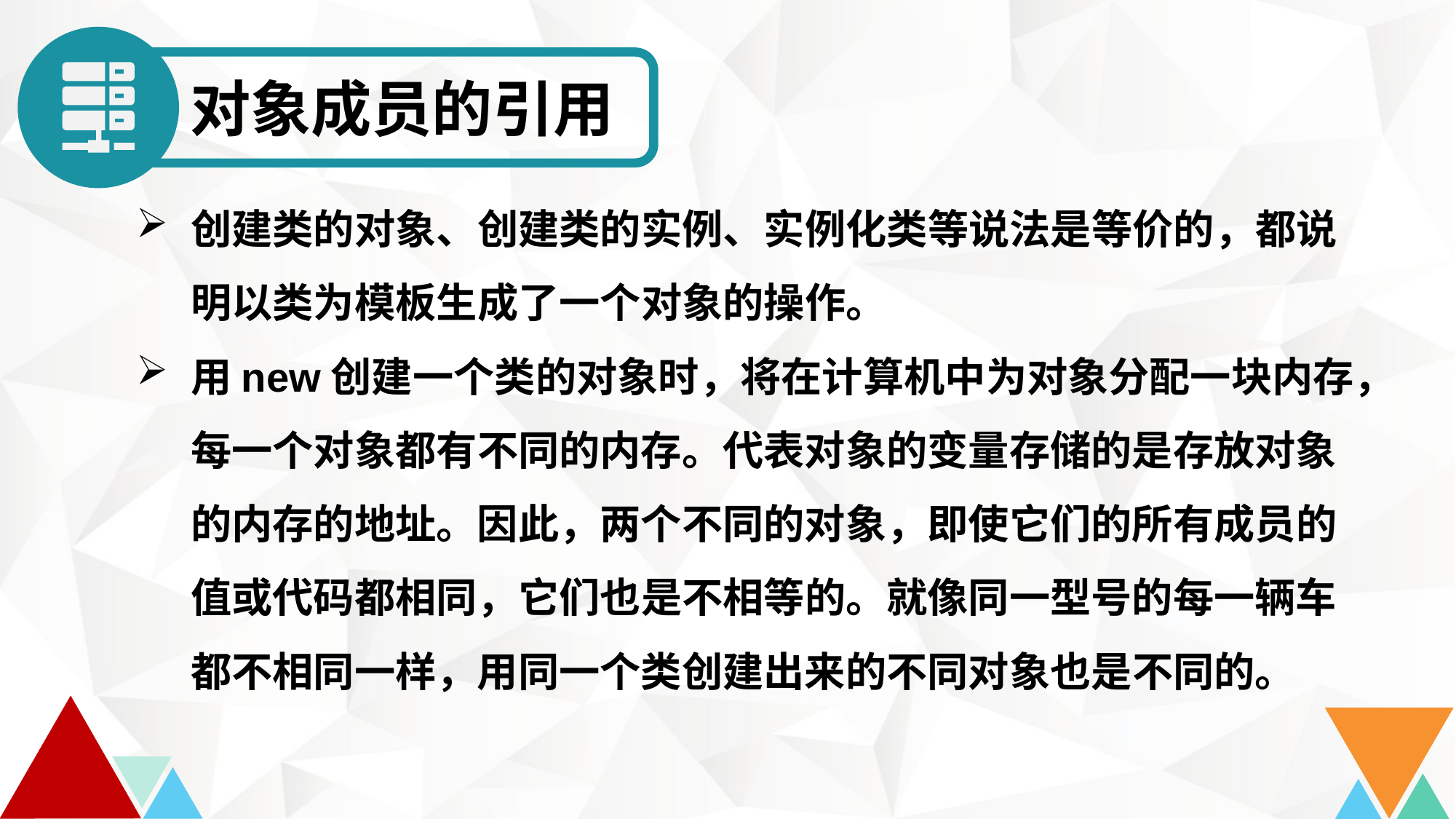

对象成员的引用

创建类的对象、创建类的实例、实例化类等说法是等价的，都说明以类为模板生成了一个对象的操作。
用new创建一个类的对象时，将在计算机中为对象分配一块内存，每一个对象都有不同的内存。代表对象的变量存储的是存放对象的内存的地址。因此，两个不同的对象，即使它们的所有成员的值或代码都相同，它们也是不相等的。就像同一型号的每一辆车都不相同一样，用同一个类创建出来的不同对象也是不同的。